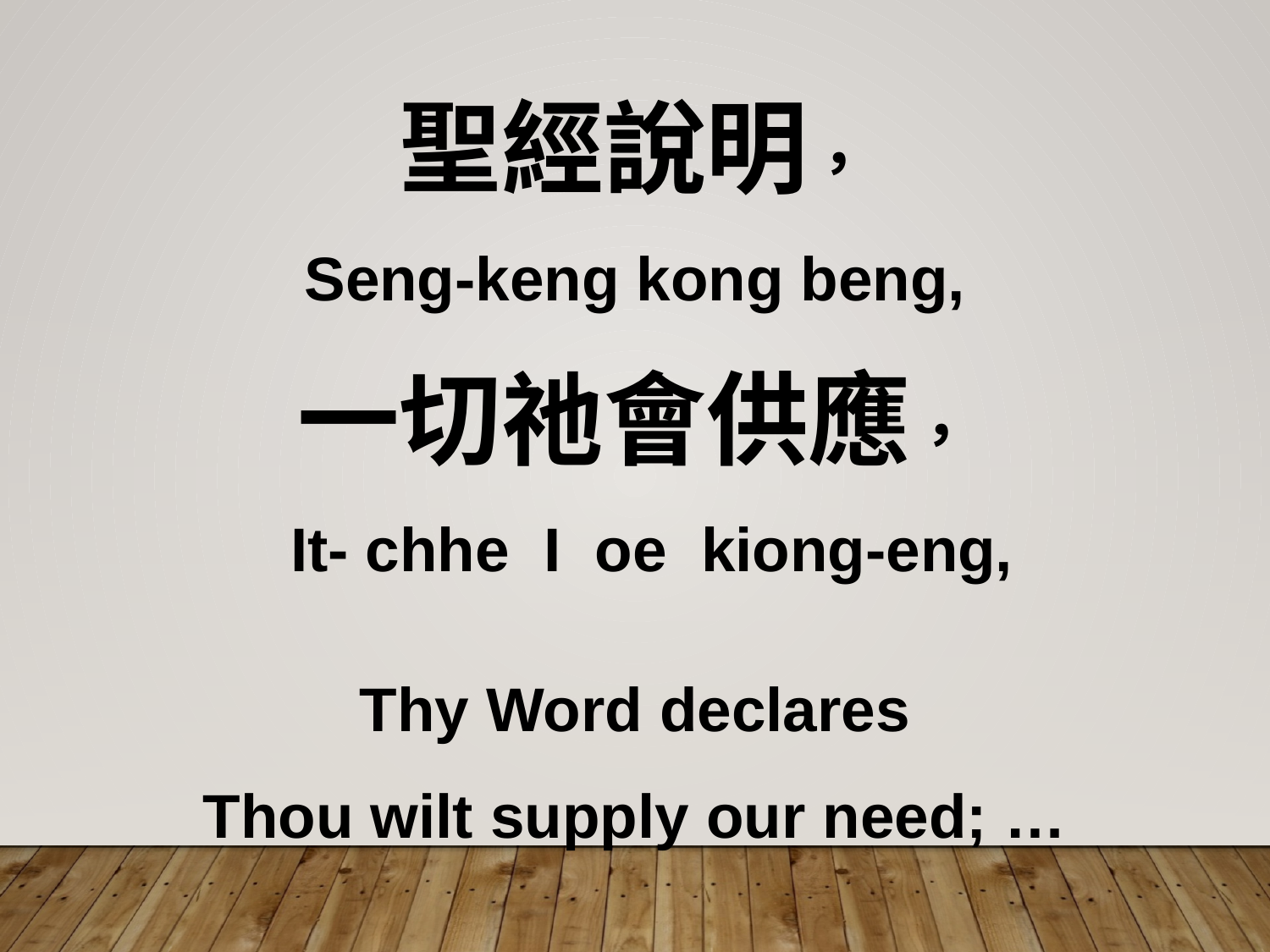

聖經說明，
Seng-keng kong beng,
一切祂會供應，
  It- chhe  I  oe  kiong-eng,

Thy Word declares
Thou wilt supply our need; …